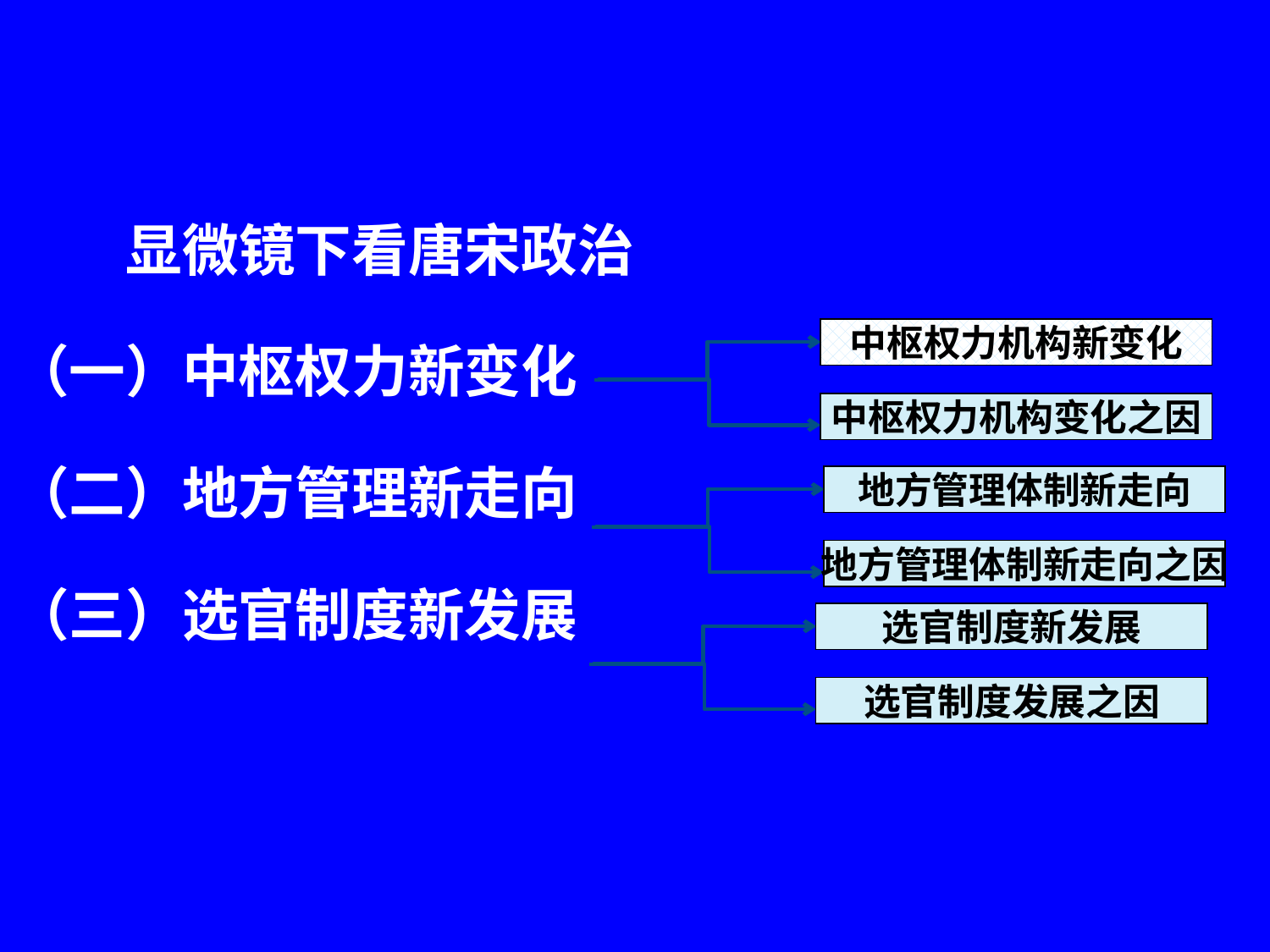

二、显微镜下看唐宋政治
（一）中枢权力新变化
（二）地方管理新走向
（三）选官制度新发展

中枢权力机构新变化
中枢权力机构变化之因
地方管理体制新走向
地方管理体制新走向之因
选官制度新发展
选官制度发展之因